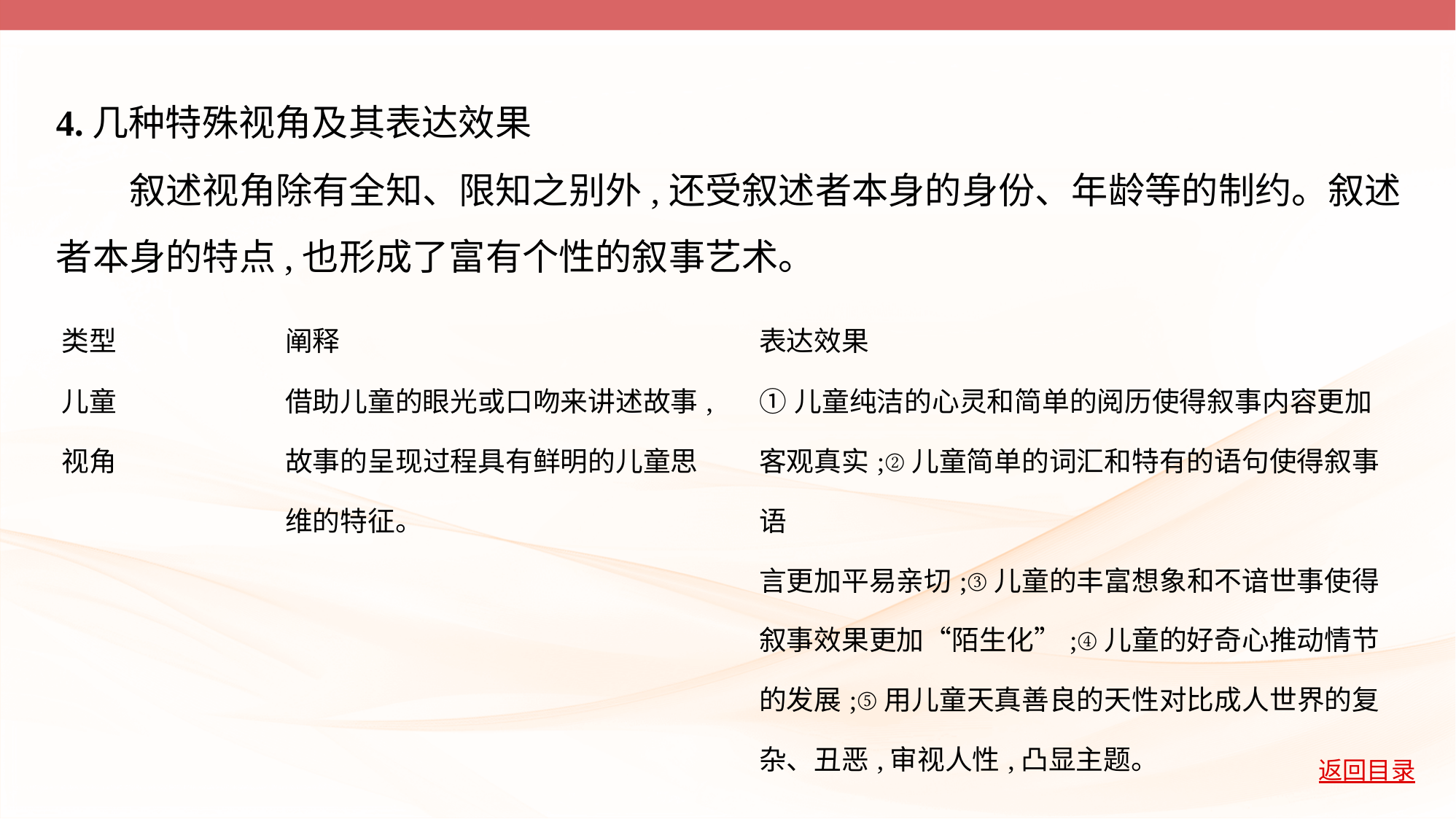

4.几种特殊视角及其表达效果
　　叙述视角除有全知、限知之别外,还受叙述者本身的身份、年龄等的制约。叙述
者本身的特点,也形成了富有个性的叙事艺术。
| 类型 | 阐释 | 表达效果 |
| --- | --- | --- |
| 儿童 视角 | 借助儿童的眼光或口吻来讲述故事, 故事的呈现过程具有鲜明的儿童思 维的特征。 | ①儿童纯洁的心灵和简单的阅历使得叙事内容更加客观真实;②儿童简单的词汇和特有的语句使得叙事语 言更加平易亲切;③儿童的丰富想象和不谙世事使得叙事效果更加“陌生化”;④儿童的好奇心推动情节的发展;⑤用儿童天真善良的天性对比成人世界的复杂、丑恶,审视人性,凸显主题。 |